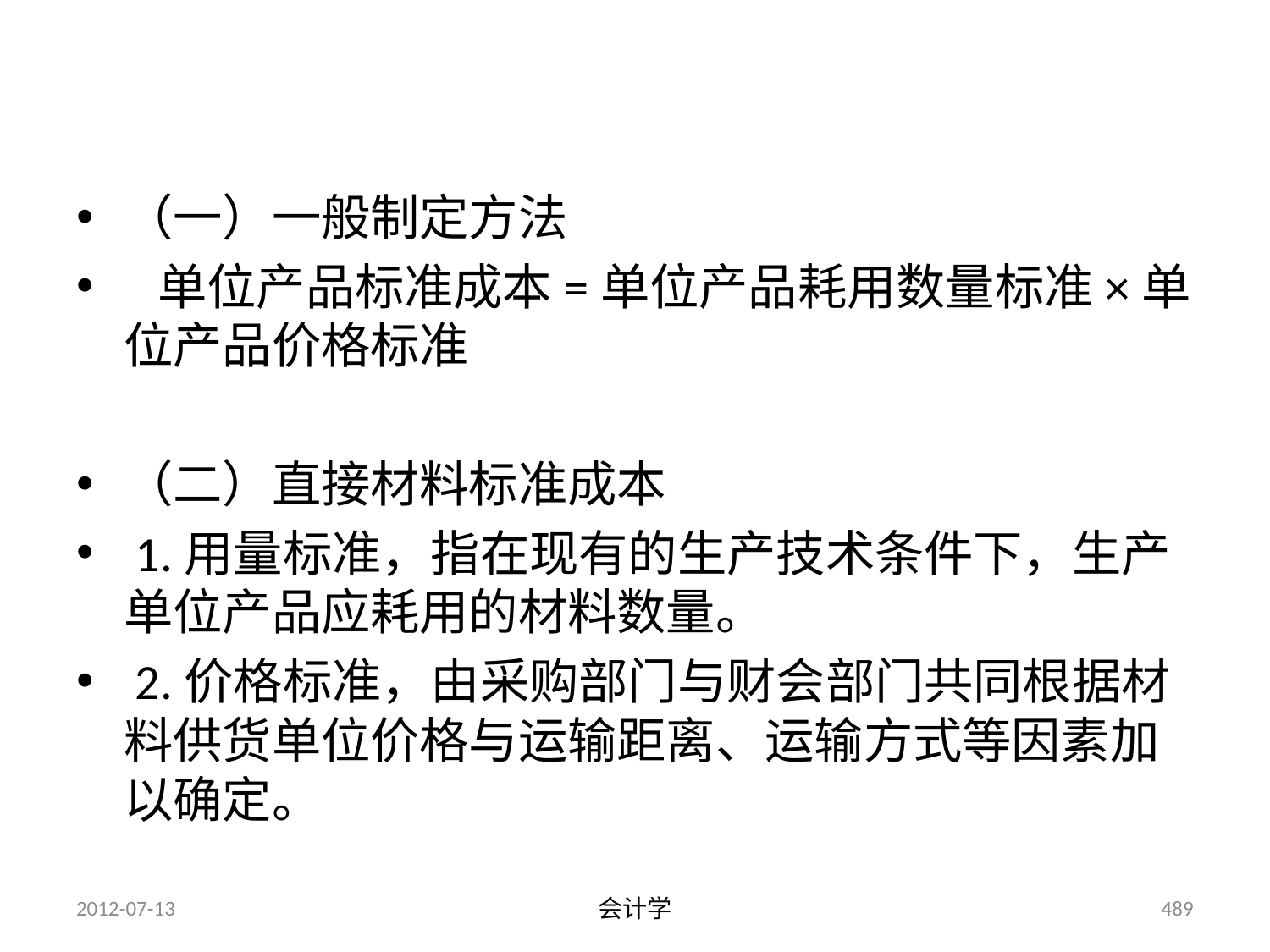

# 二、标准成本的制定
（一）一般制定方法
  单位产品标准成本=单位产品耗用数量标准×单位产品价格标准

（二）直接材料标准成本
 1.用量标准，指在现有的生产技术条件下，生产单位产品应耗用的材料数量。
 2.价格标准，由采购部门与财会部门共同根据材料供货单位价格与运输距离、运输方式等因素加以确定。
2012-07-13
会计学
489